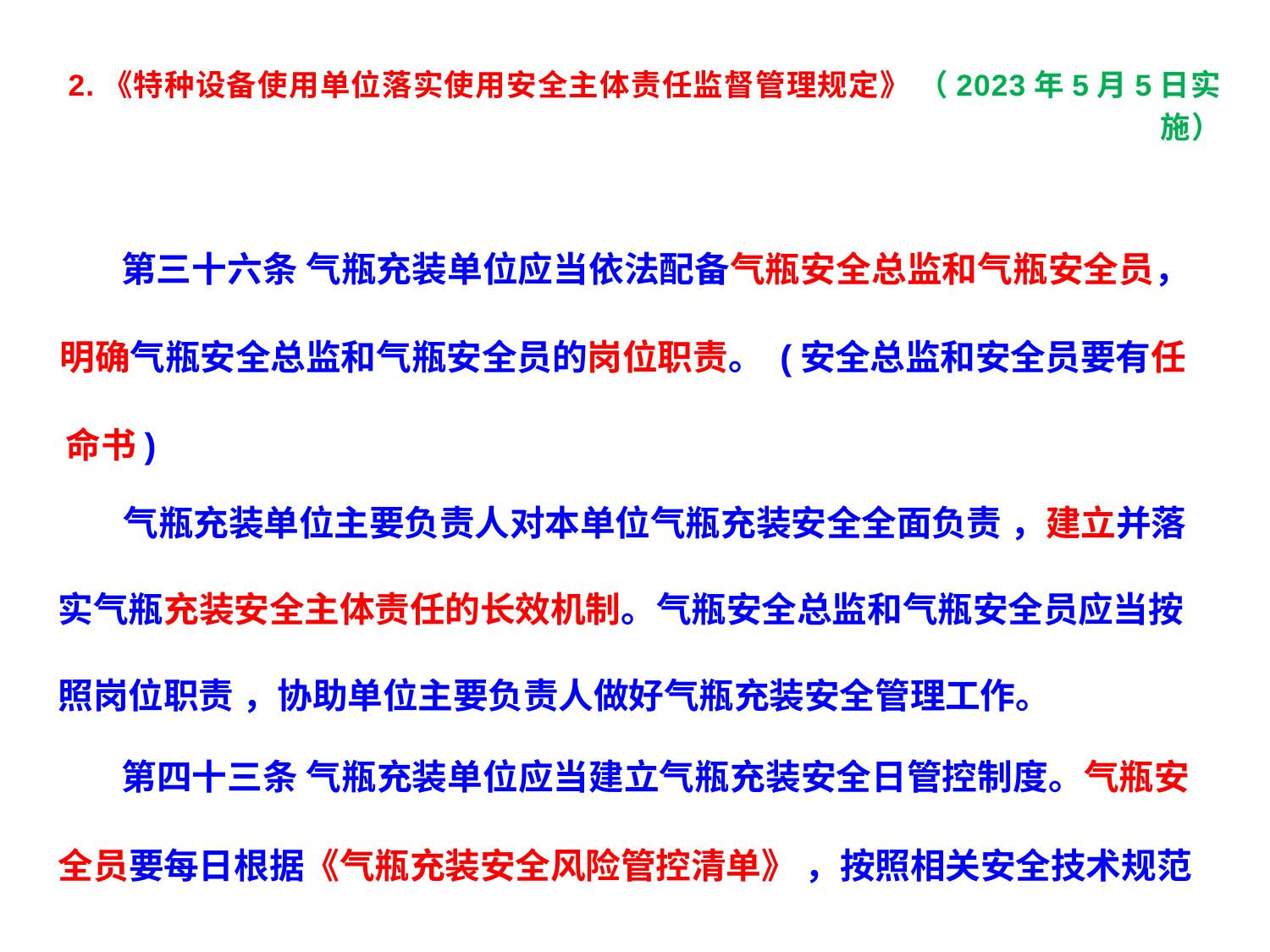

2.《特种设备使用单位落实使用安全主体责任监督管理规定》 （2023年5月5日实施）

第三十六条 气瓶充装单位应当依法配备气瓶安全总监和气瓶安全员，
明确气瓶安全总监和气瓶安全员的岗位职责。 (安全总监和安全员要有任      命书)

气瓶充装单位主要负责人对本单位气瓶充装安全全面负责 ，建立并落
实气瓶充装安全主体责任的长效机制。气瓶安全总监和气瓶安全员应当按    照岗位职责 ，协助单位主要负责人做好气瓶充装安全管理工作。

第四十三条 气瓶充装单位应当建立气瓶充装安全日管控制度。气瓶安
全员要每日根据《气瓶充装安全风险管控清单》 ，按照相关安全技术规范